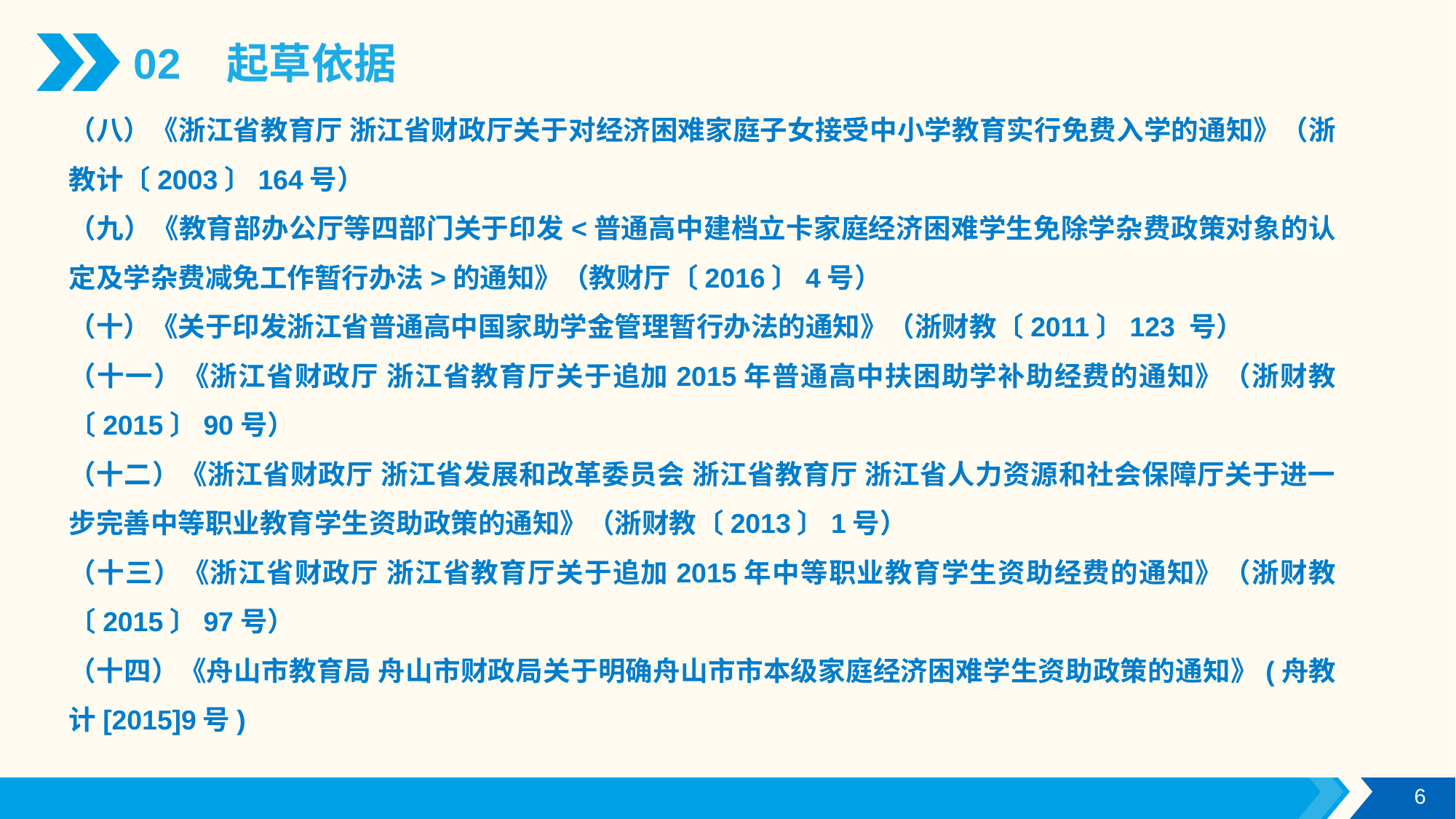

02   起草依据
（八）《浙江省教育厅 浙江省财政厅关于对经济困难家庭子女接受中小学教育实行免费入学的通知》（浙教计〔2003〕164号）
（九）《教育部办公厅等四部门关于印发<普通高中建档立卡家庭经济困难学生免除学杂费政策对象的认定及学杂费减免工作暂行办法>的通知》（教财厅〔2016〕4号）
（十）《关于印发浙江省普通高中国家助学金管理暂行办法的通知》（浙财教〔2011〕123 号）
（十一）《浙江省财政厅 浙江省教育厅关于追加2015年普通高中扶困助学补助经费的通知》（浙财教〔2015〕90号）
（十二）《浙江省财政厅 浙江省发展和改革委员会 浙江省教育厅 浙江省人力资源和社会保障厅关于进一步完善中等职业教育学生资助政策的通知》（浙财教〔2013〕1号）
（十三）《浙江省财政厅 浙江省教育厅关于追加2015年中等职业教育学生资助经费的通知》（浙财教〔2015〕97号）
（十四）《舟山市教育局 舟山市财政局关于明确舟山市市本级家庭经济困难学生资助政策的通知》(舟教计[2015]9号)